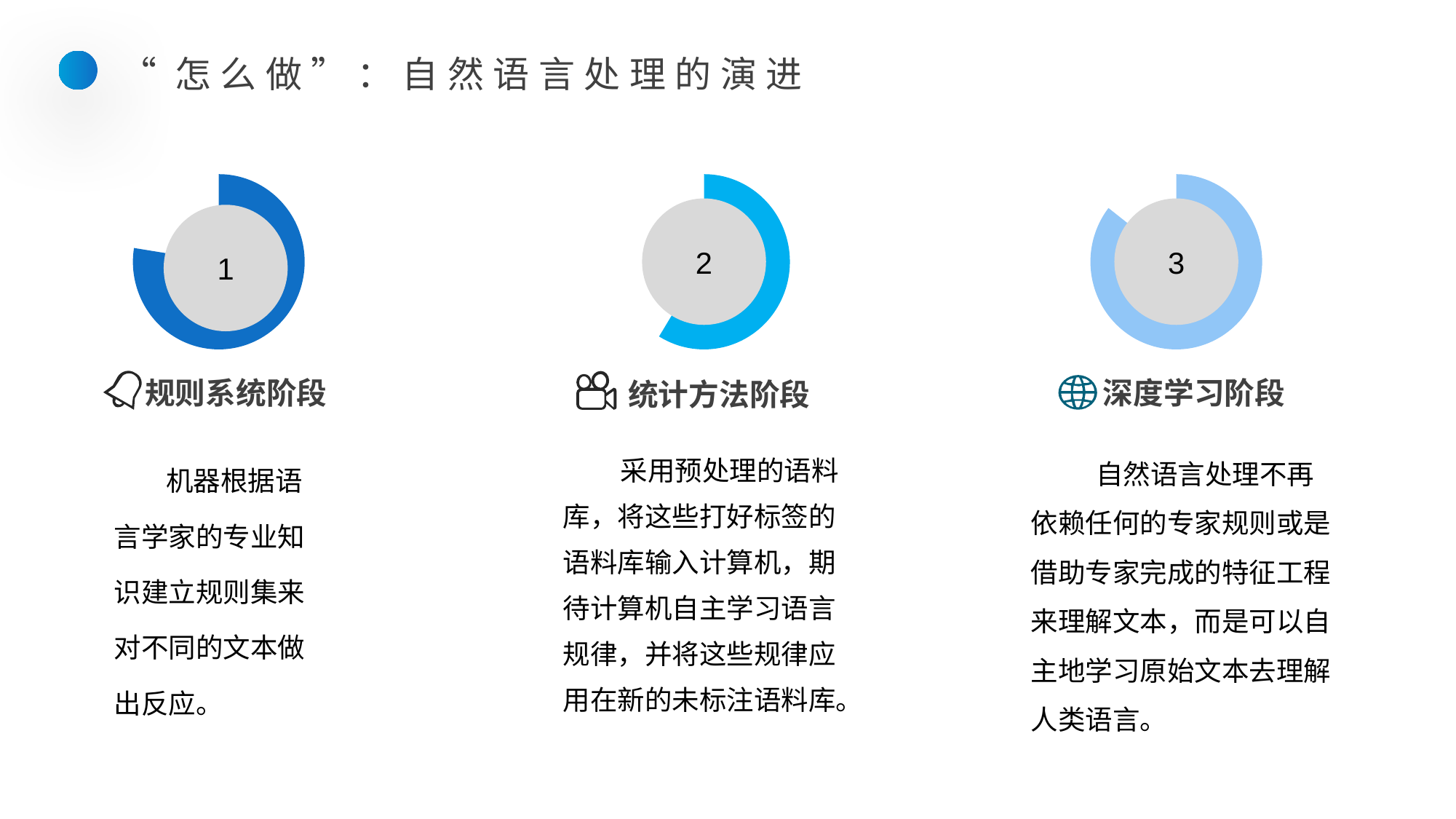

“怎么做”：自然语言处理的演进

1
规则系统阶段

机器根据语言学家的专业知识建立规则集来对不同的文本做出反应。

2
统计方法阶段

采用预处理的语料库，将这些打好标签的语料库输入计算机，期待计算机自主学习语言规律，并将这些规律应用在新的未标注语料库。

3
深度学习阶段

自然语言处理不再依赖任何的专家规则或是借助专家完成的特征工程来理解文本，而是可以自主地学习原始文本去理解人类语言。